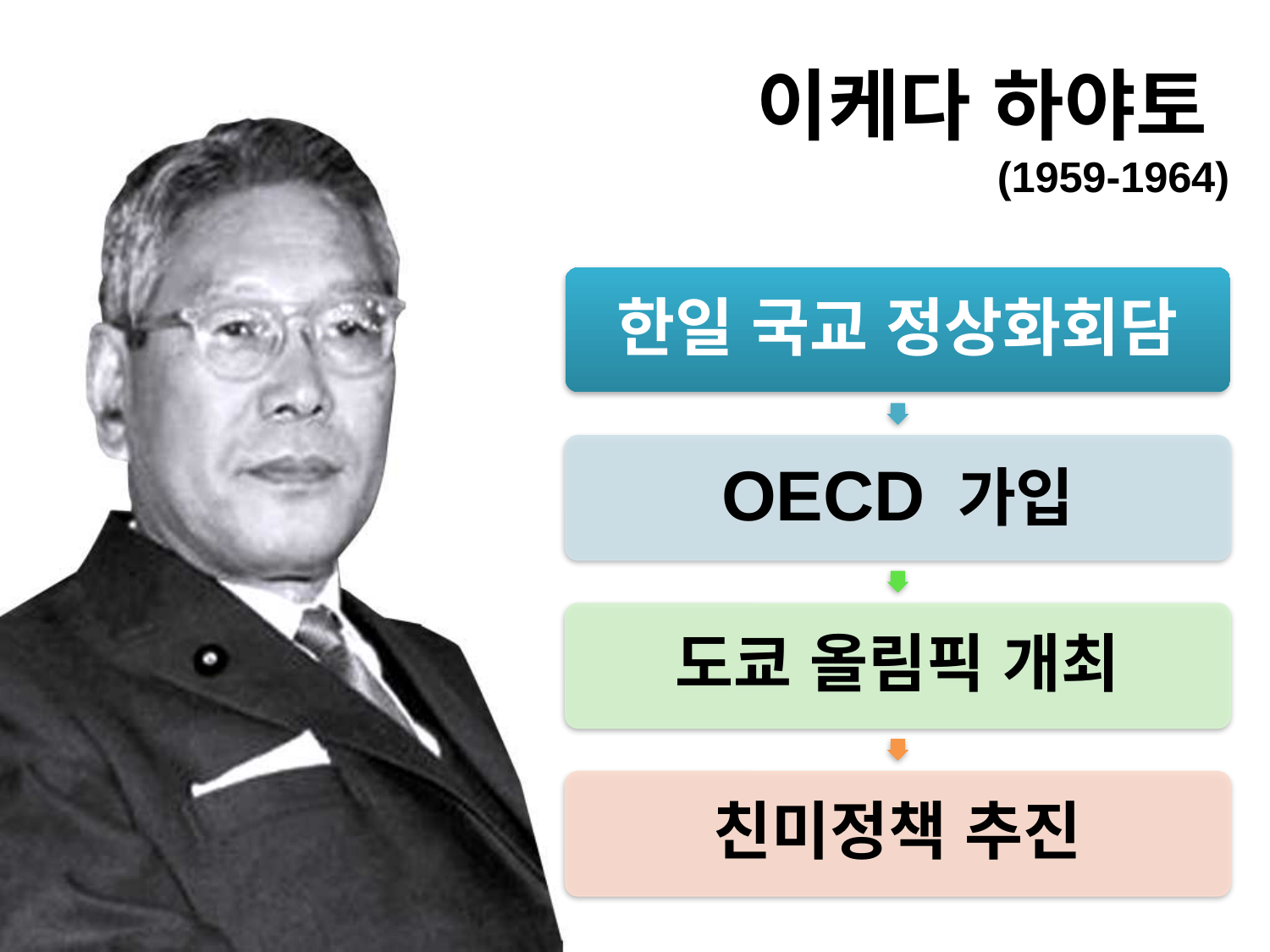

# 이케다 하야토 (1959-1964)
한일 국교 정상화회담
OECD 가입
도쿄 올림픽 개최
친미정책 추진